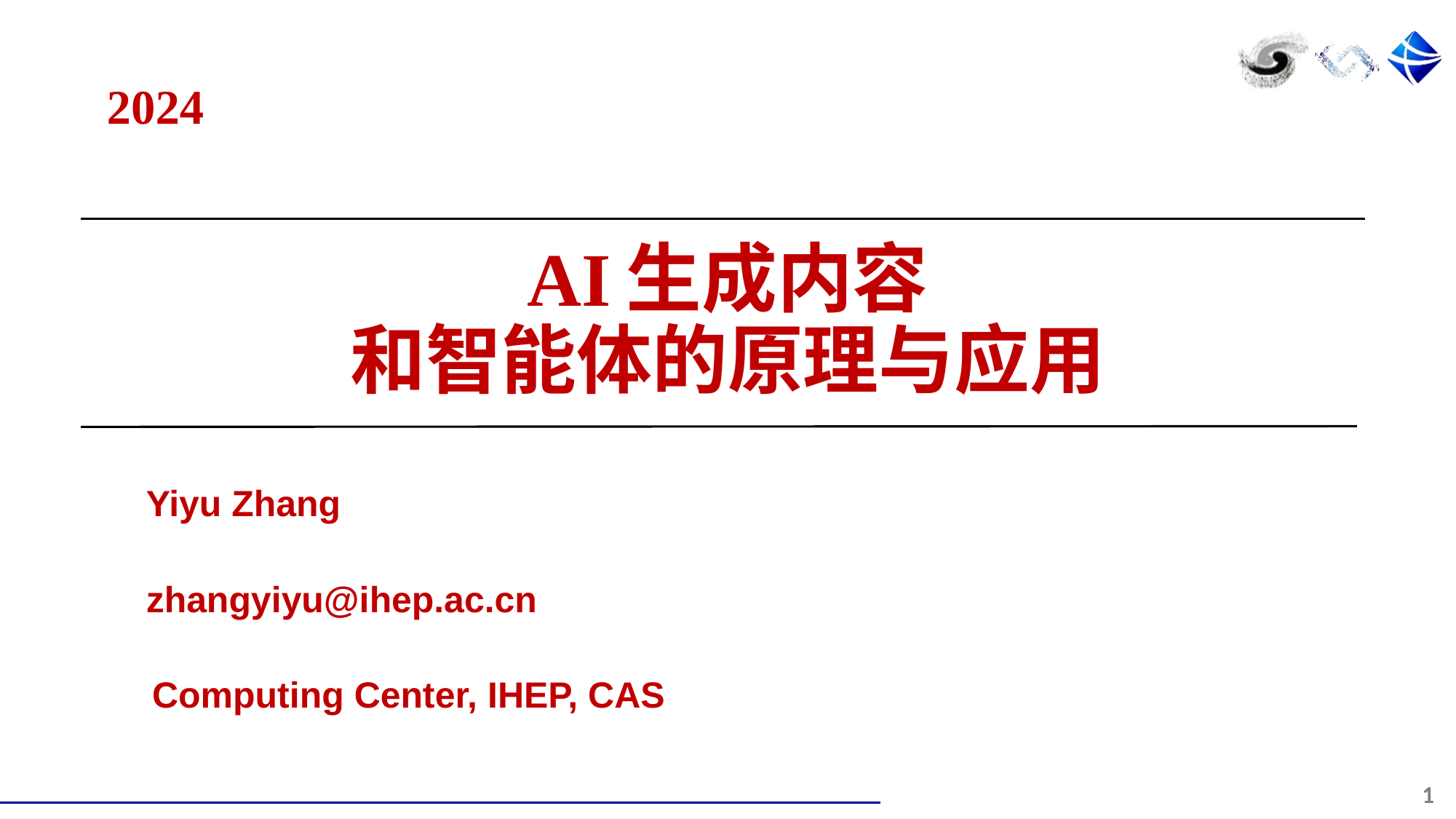

2024
# AI生成内容 和智能体的原理与应用
Yiyu Zhang
zhangyiyu@ihep.ac.cn
Computing Center, IHEP, CAS